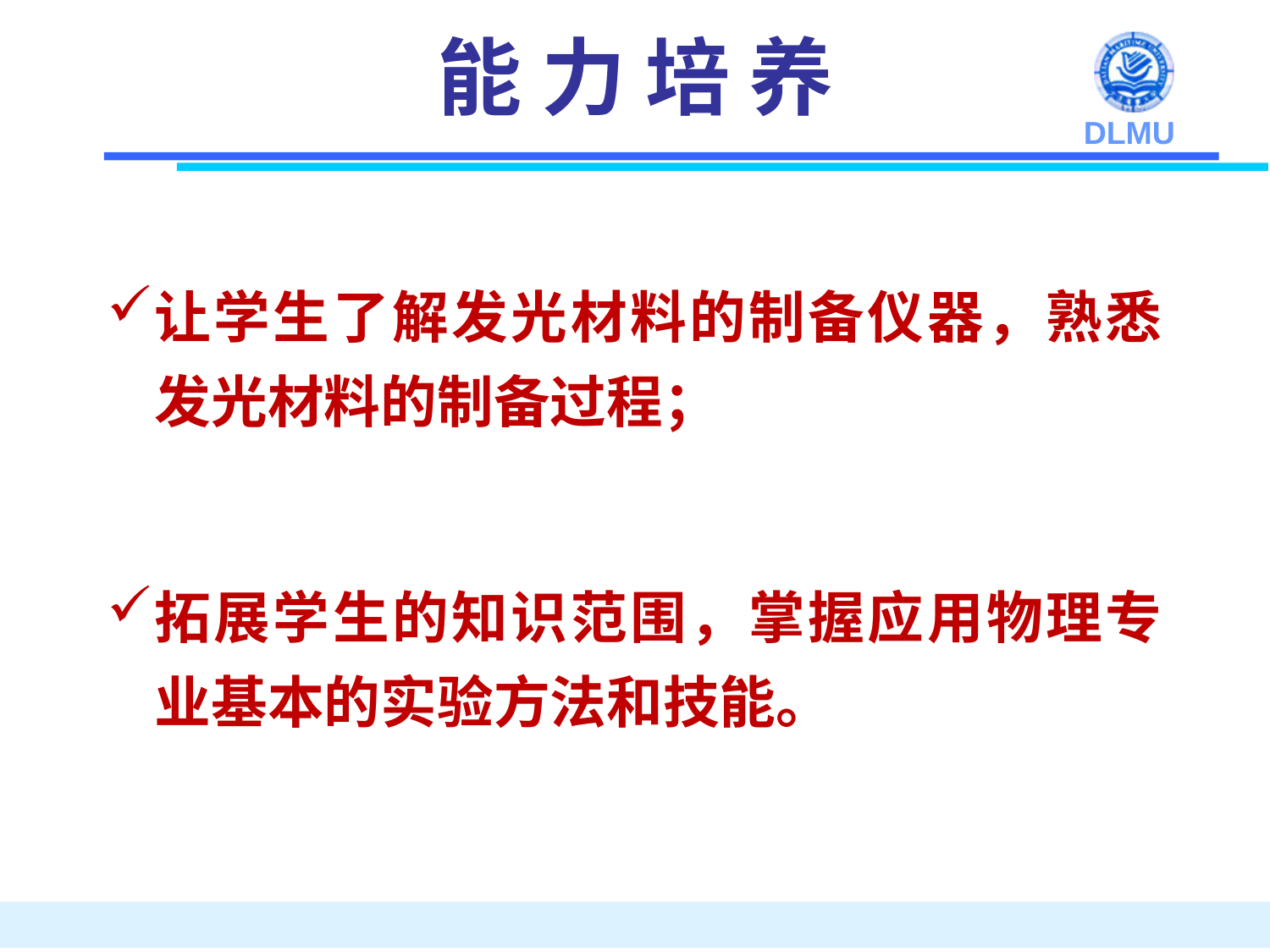

能 力 培 养
让学生了解发光材料的制备仪器，熟悉发光材料的制备过程；

拓展学生的知识范围，掌握应用物理专业基本的实验方法和技能。